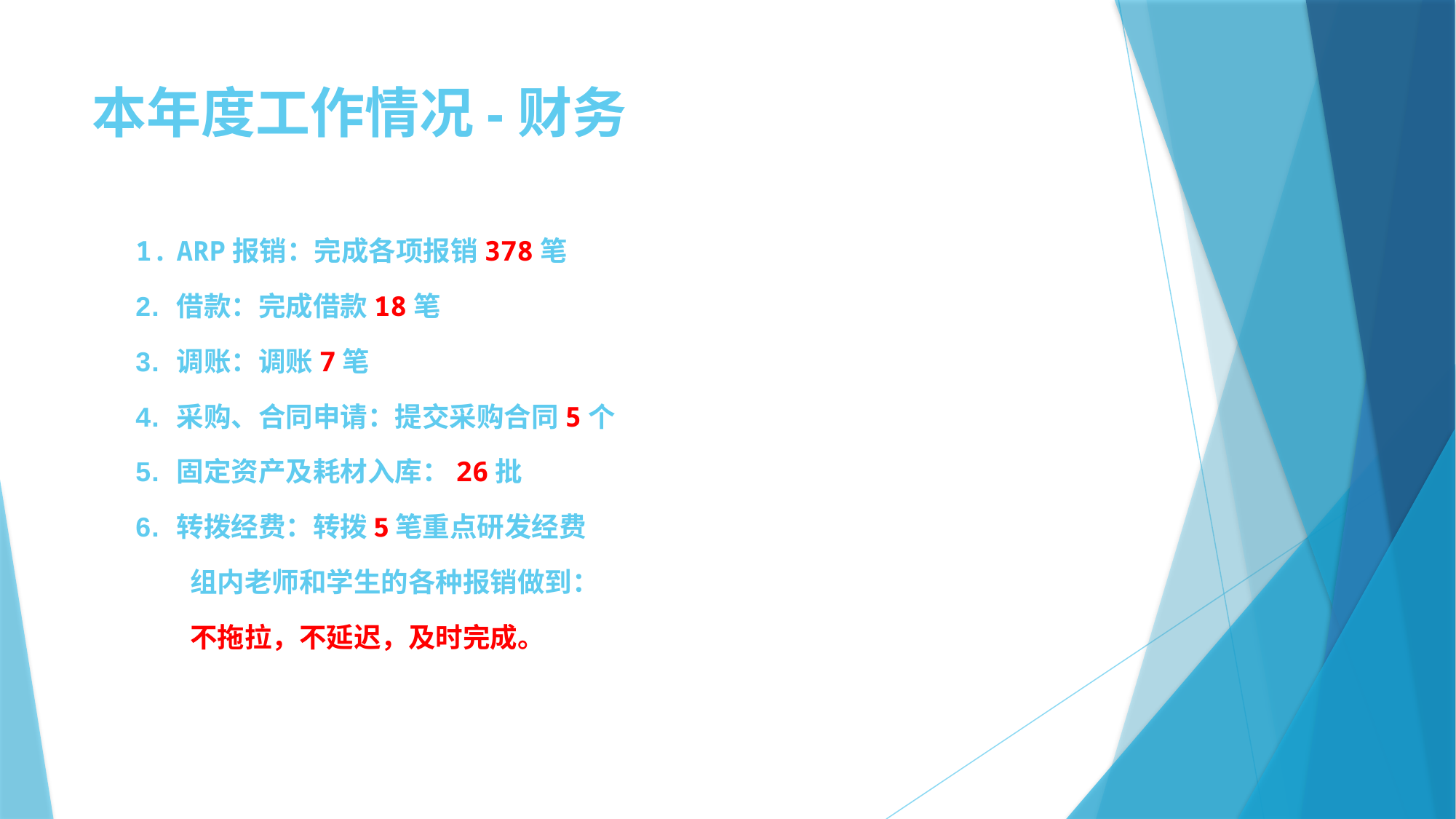

# 本年度工作情况-财务
ARP报销：完成各项报销378笔
借款：完成借款18笔
调账：调账7笔
采购、合同申请：提交采购合同5个
固定资产及耗材入库：26批
转拨经费：转拨5笔重点研发经费
组内老师和学生的各种报销做到：
不拖拉，不延迟，及时完成。